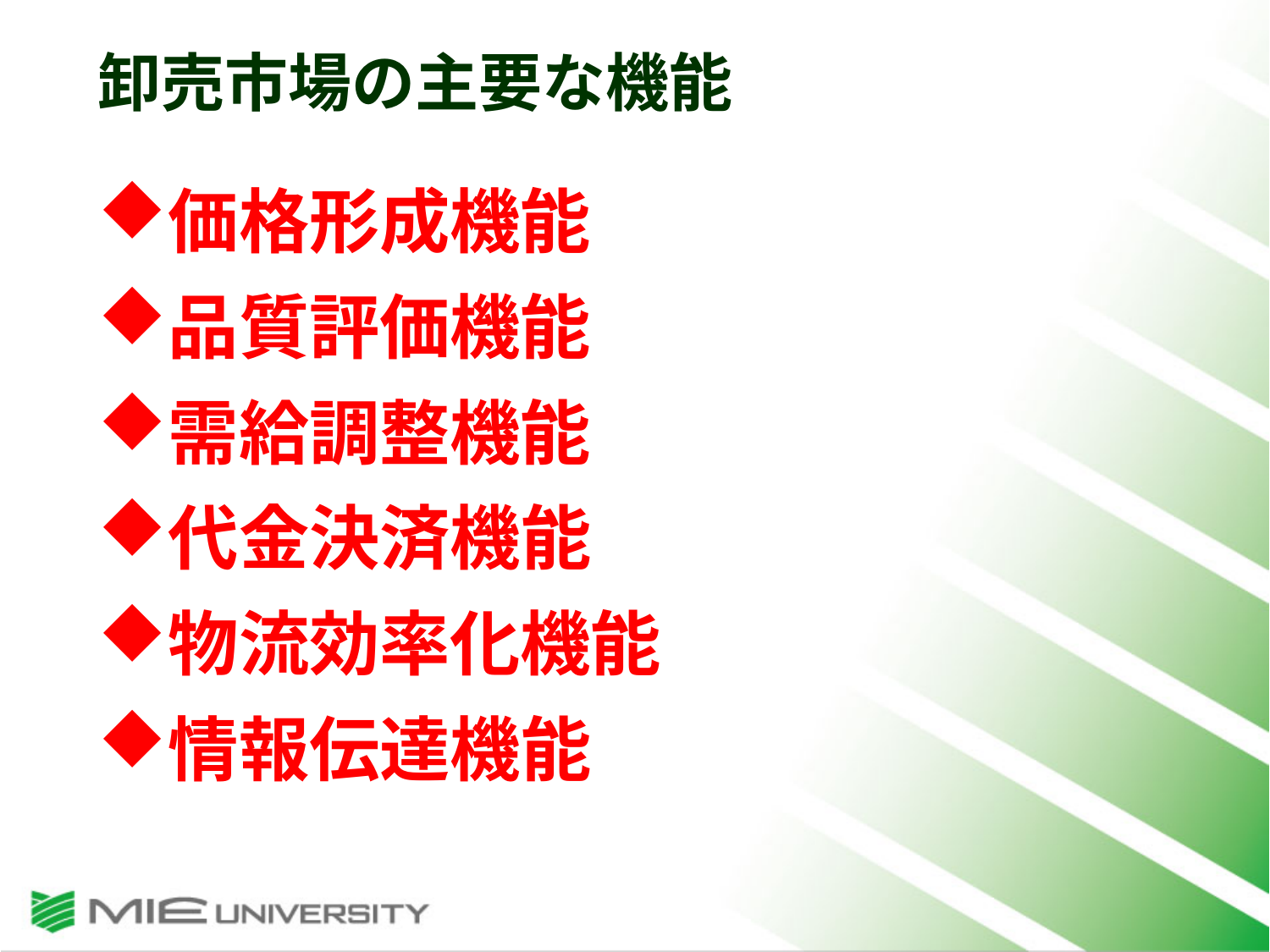

卸売市場の主要な機能
価格形成機能
品質評価機能
需給調整機能
代金決済機能
物流効率化機能
情報伝達機能